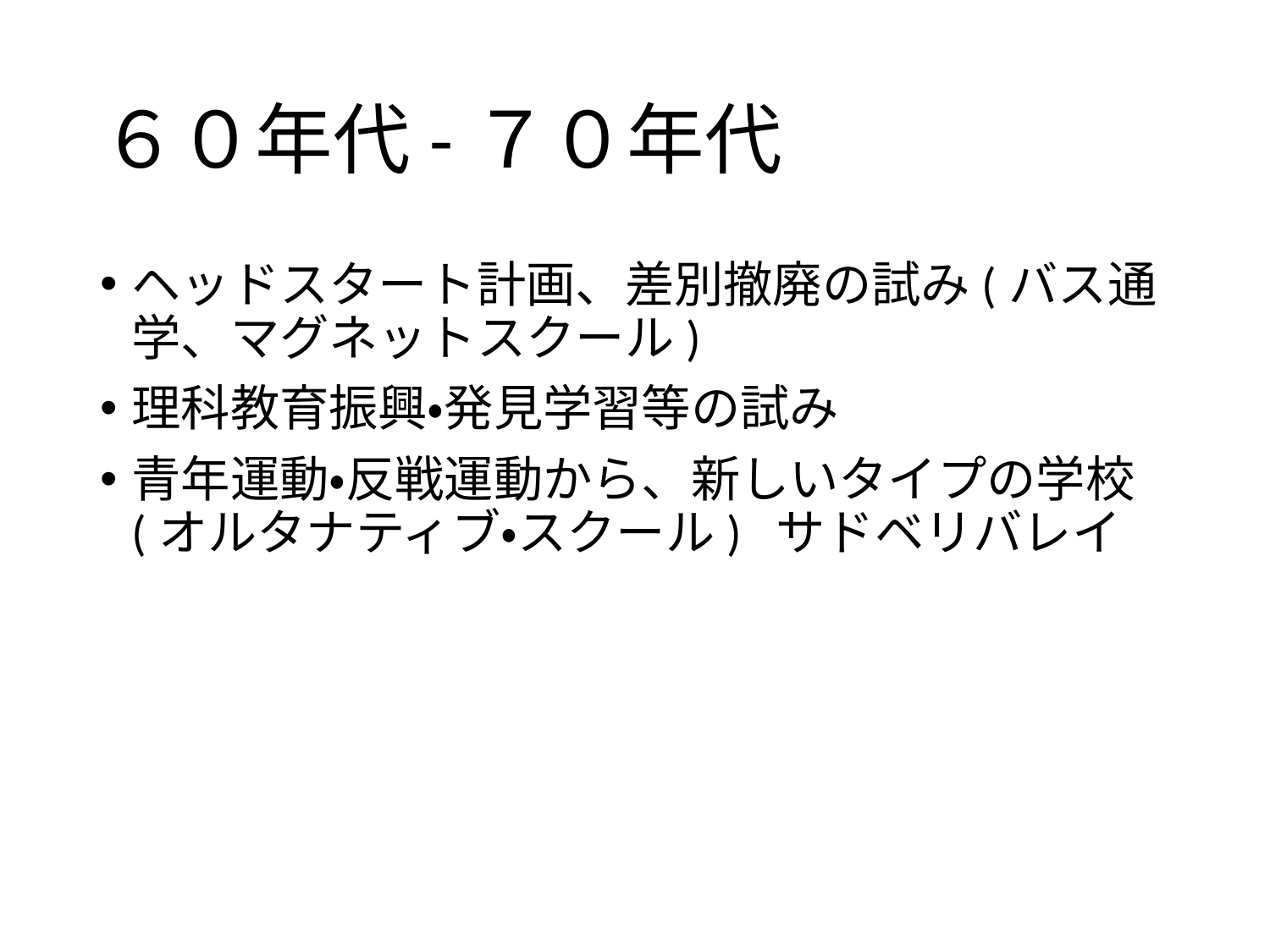

# ６０年代-７０年代
ヘッドスタート計画、差別撤廃の試み(バス通学、マグネットスクール)
理科教育振興・発見学習等の試み
青年運動・反戦運動から、新しいタイプの学校(オルタナティブ・スクール)  サドベリバレイ